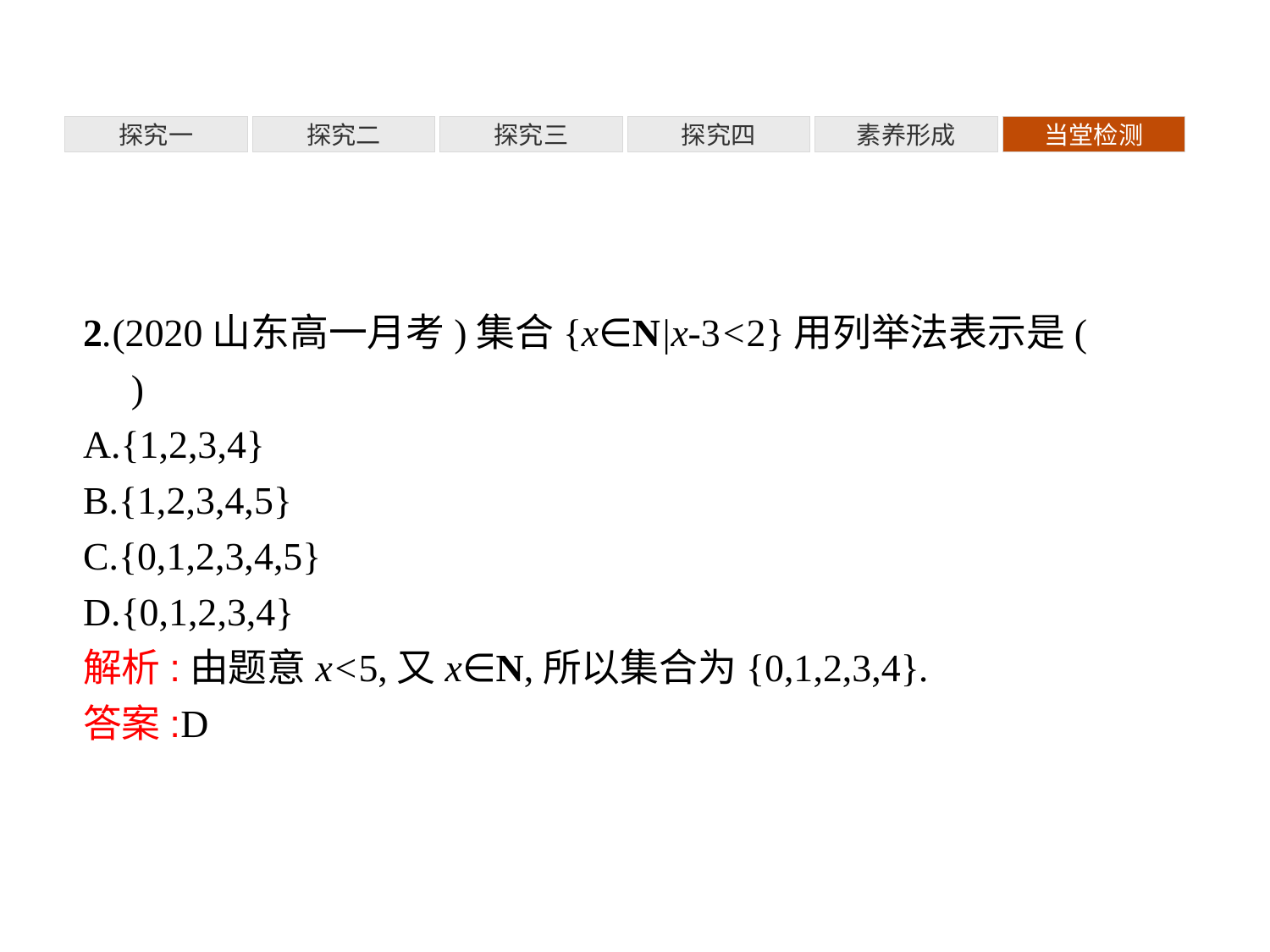

探究一
探究二
探究三
探究四
素养形成
当堂检测
2.(2020山东高一月考)集合{x∈N|x-3<2}用列举法表示是(　　)
A.{1,2,3,4}
B.{1,2,3,4,5}
C.{0,1,2,3,4,5}
D.{0,1,2,3,4}
解析:由题意x<5,又x∈N,所以集合为{0,1,2,3,4}.
答案:D